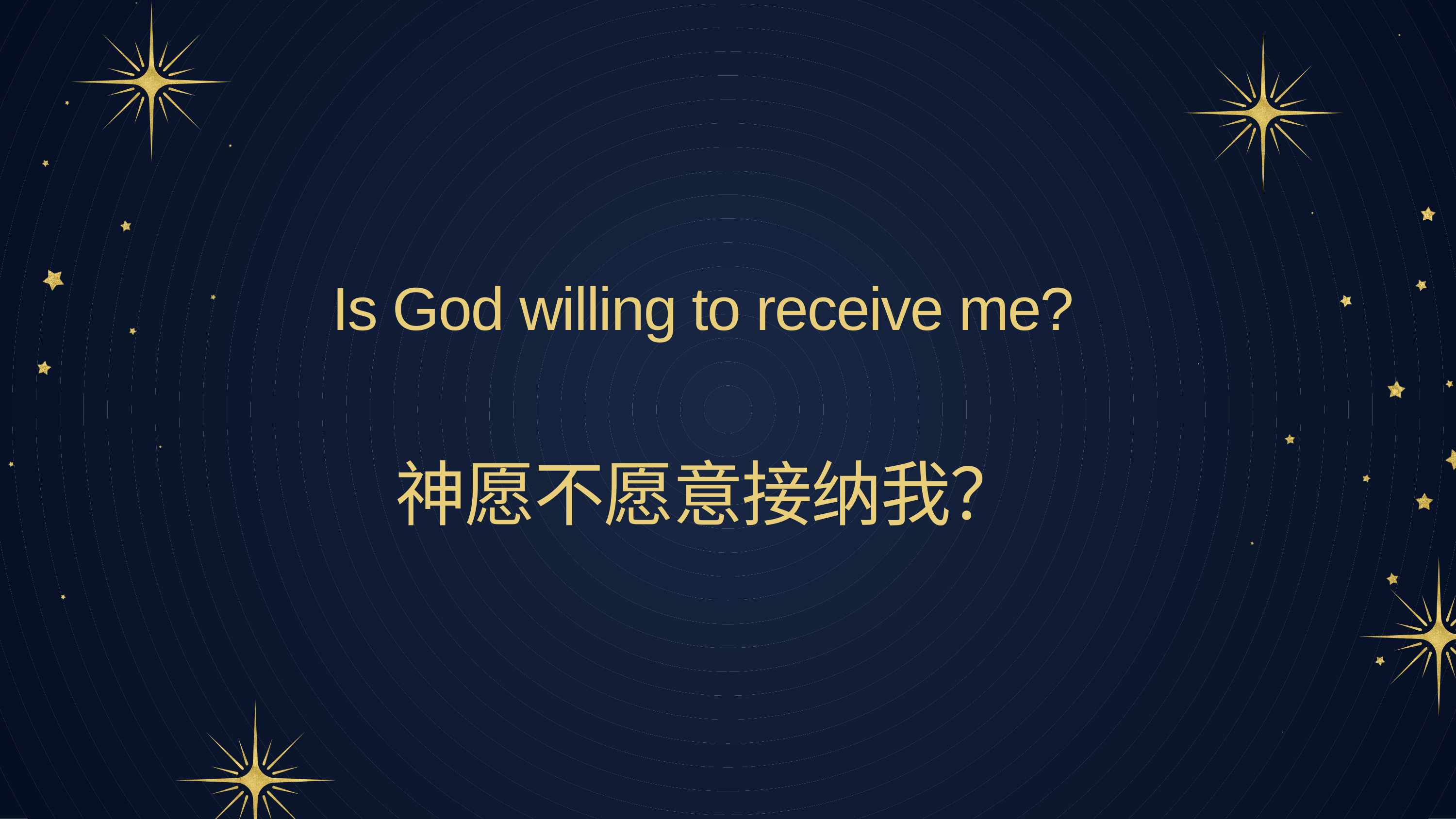

Is God willing to receive me?
神愿不愿意接纳我？